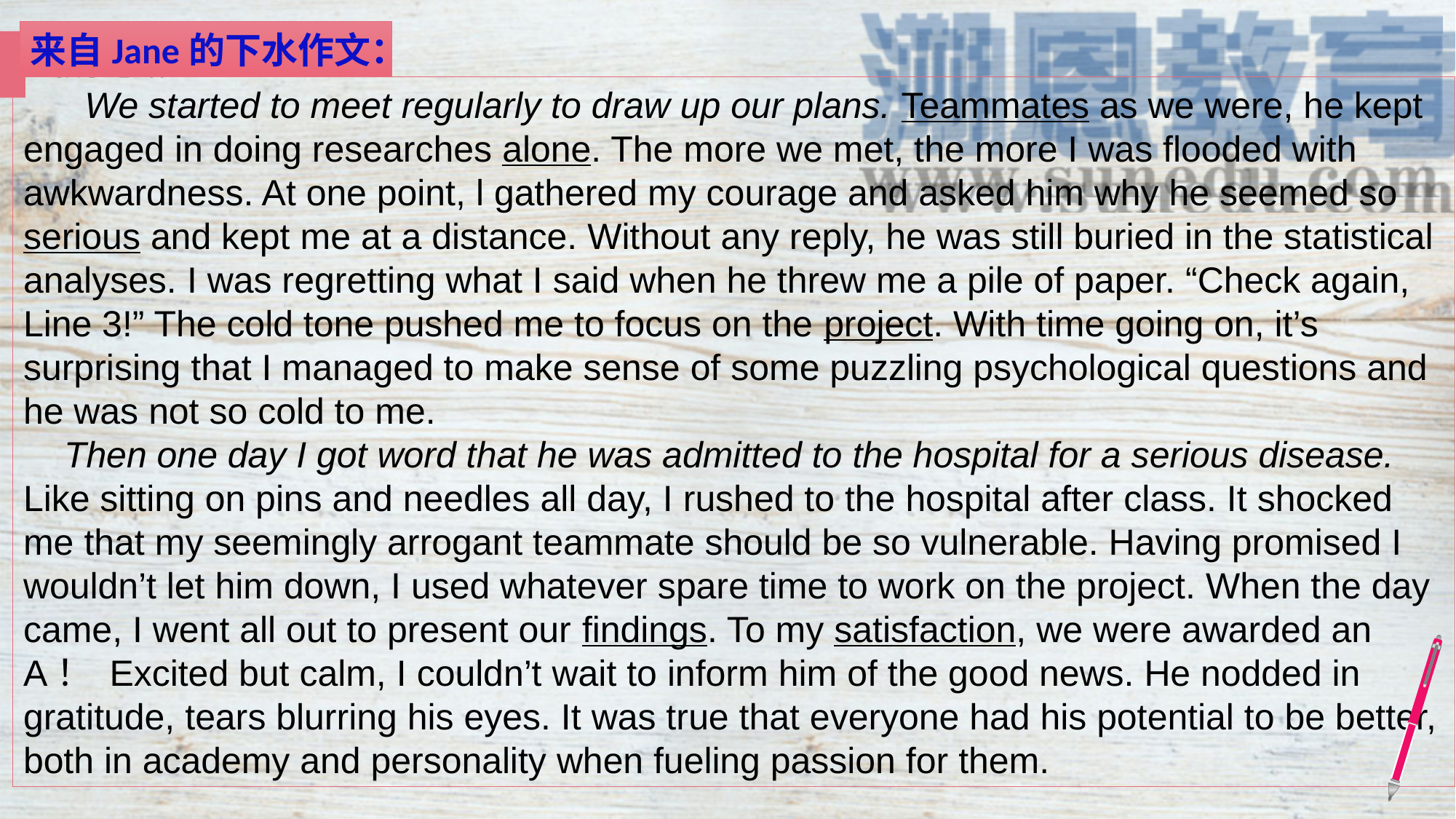

来自Jane的下水作文：
      We started to meet regularly to draw up our plans. Teammates as we were, he kept engaged in doing researches alone. The more we met, the more I was flooded with awkwardness. At one point, l gathered my courage and asked him why he seemed so serious and kept me at a distance. Without any reply, he was still buried in the statistical analyses. I was regretting what I said when he threw me a pile of paper. “Check again, Line 3!” The cold tone pushed me to focus on the project. With time going on, it’s surprising that I managed to make sense of some puzzling psychological questions and he was not so cold to me.
    Then one day I got word that he was admitted to the hospital for a serious disease. Like sitting on pins and needles all day, I rushed to the hospital after class. It shocked me that my seemingly arrogant teammate should be so vulnerable. Having promised I wouldn’t let him down, I used whatever spare time to work on the project. When the day came, I went all out to present our findings. To my satisfaction, we were awarded an A！ Excited but calm, I couldn’t wait to inform him of the good news. He nodded in gratitude, tears blurring his eyes. It was true that everyone had his potential to be better, both in academy and personality when fueling passion for them.